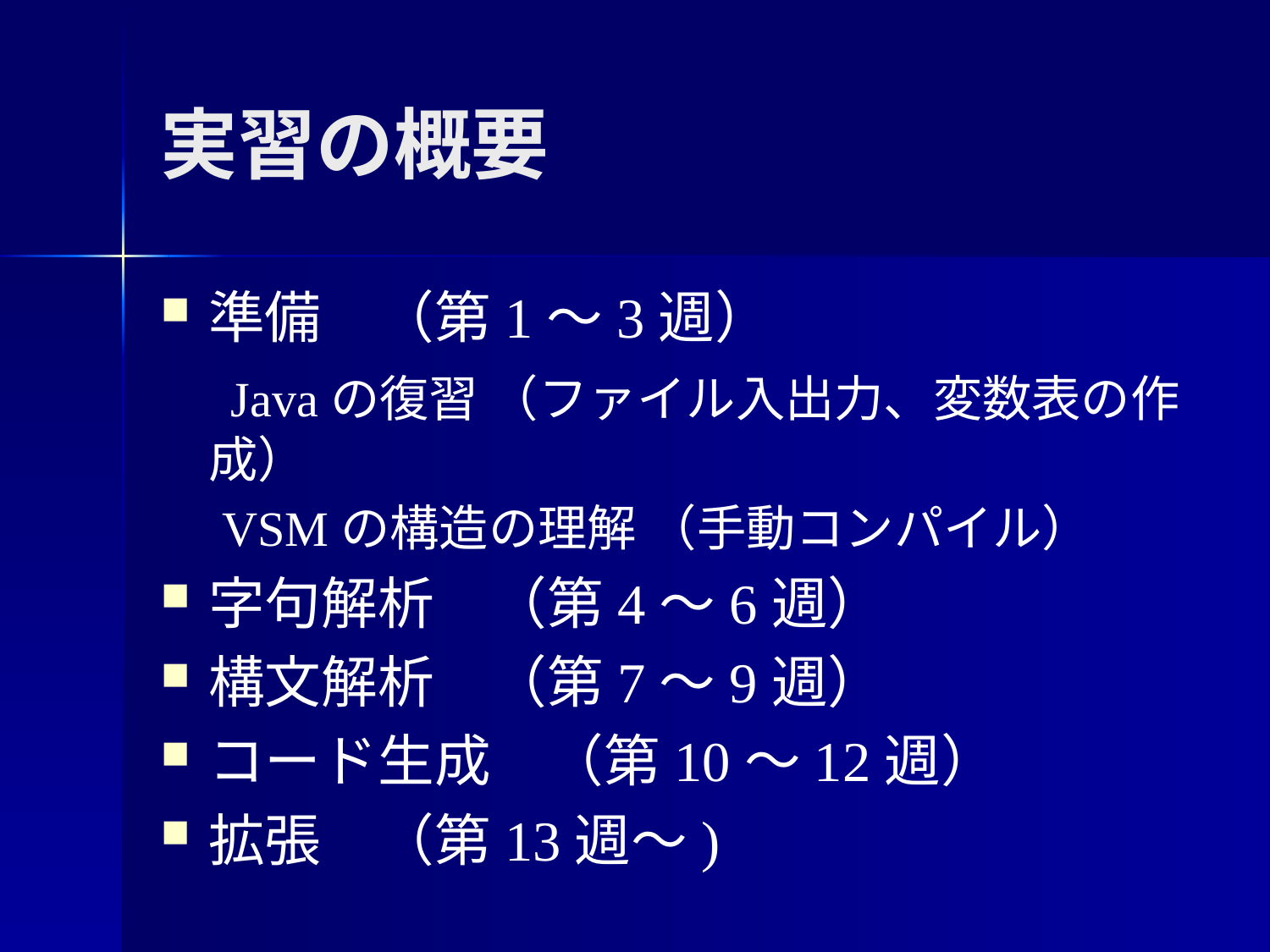

# 実習の概要
準備　（第1～3週）
　Javaの復習 （ファイル入出力、変数表の作成）
　VSMの構造の理解 （手動コンパイル）
字句解析　（第4～6週）
構文解析　（第7～9週）
コード生成　（第10～12週）
拡張　（第13週～)